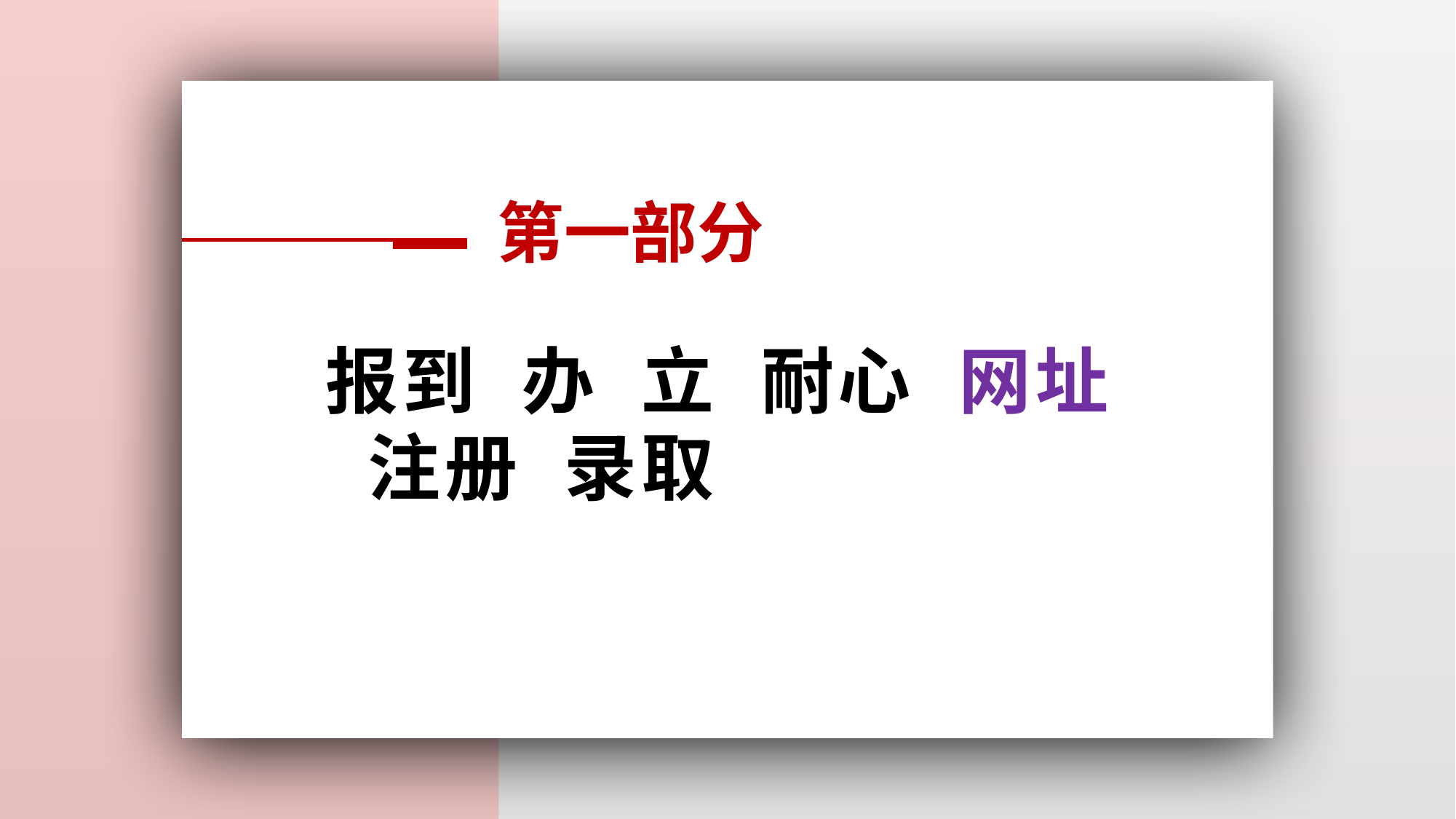

第一部分

报到  办  立  耐心  网址   注册  录取